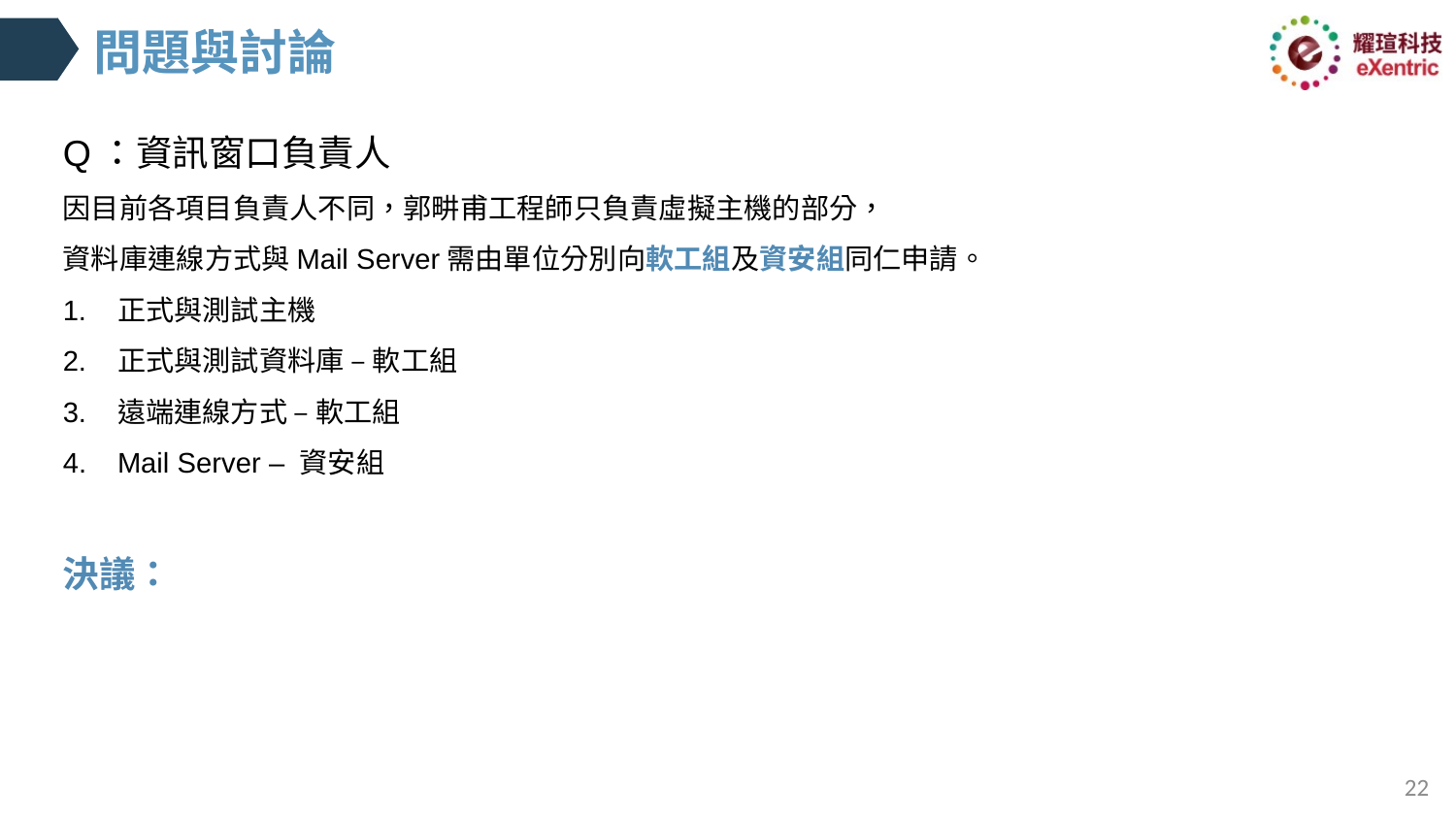

# 問題與討論
Q：資訊窗口負責人
因目前各項目負責人不同，郭畊甫工程師只負責虛擬主機的部分，
資料庫連線方式與Mail Server需由單位分別向軟工組及資安組同仁申請。
正式與測試主機
正式與測試資料庫 – 軟工組
遠端連線方式 – 軟工組
Mail Server – 資安組

決議：
22